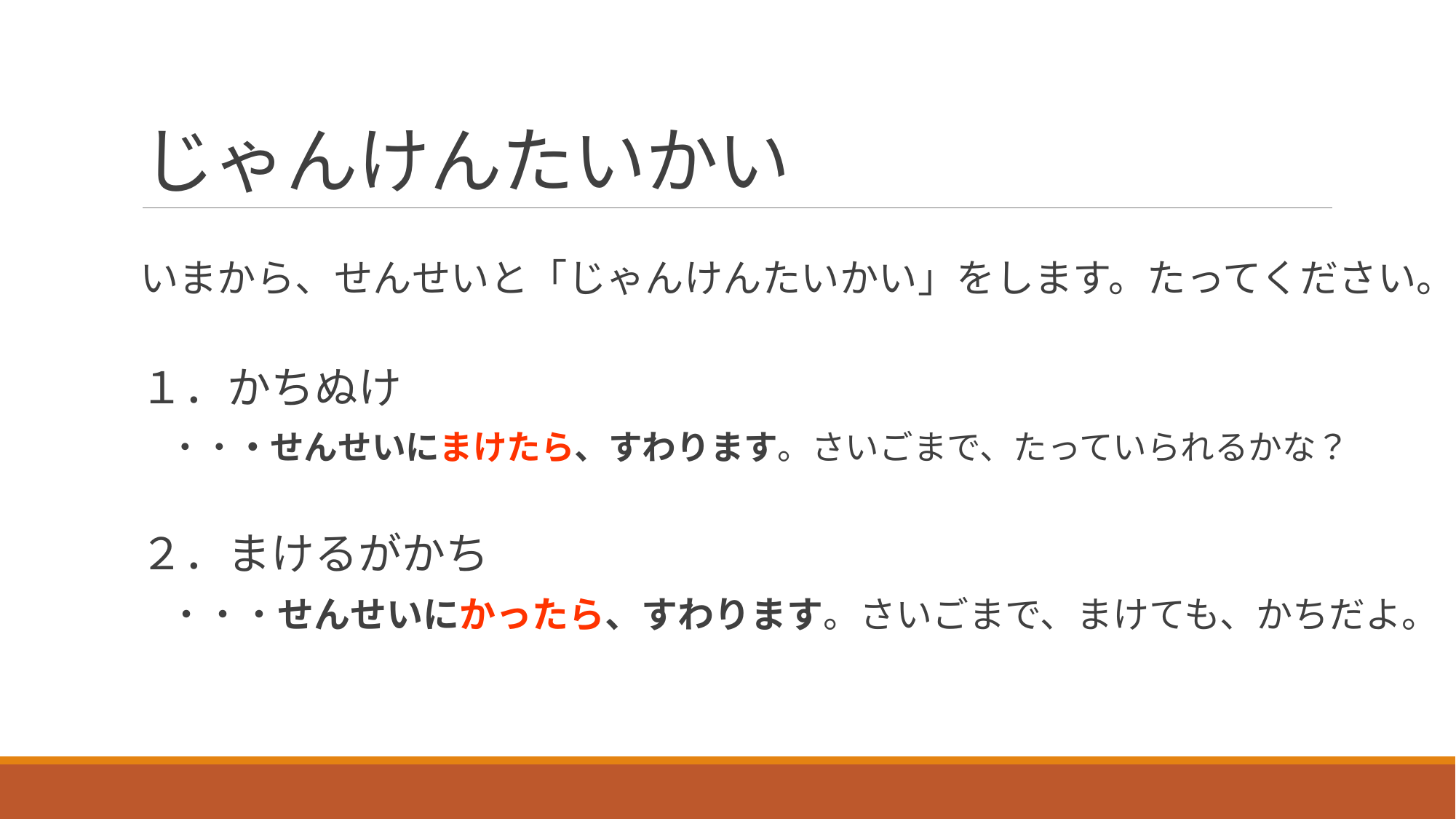

# じゃんけんたいかい

いまから、せんせいと「じゃんけんたいかい」をします。たってください。

１．かちぬけ
　・・・せんせいにまけたら、すわります。さいごまで、たっていられるかな？

２．まけるがかち
　・・・せんせいにかったら、すわります。さいごまで、まけても、かちだよ。